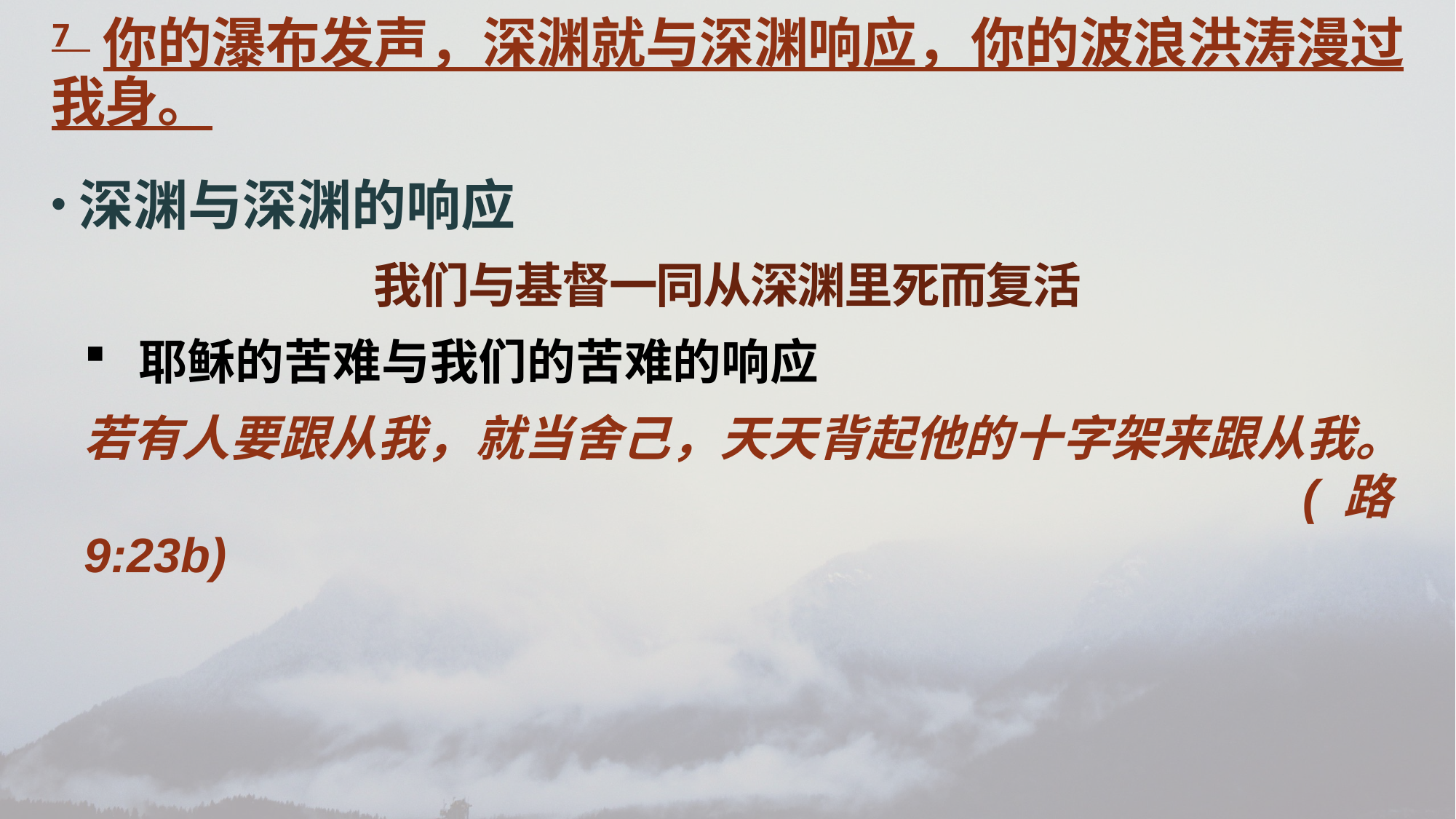

7 你的瀑布发声，深渊就与深渊响应，你的波浪洪涛漫过我身。
深渊与深渊的响应
我们与基督一同从深渊里死而复活
耶稣的苦难与我们的苦难的响应
若有人要跟从我，就当舍己，天天背起他的十字架来跟从我。										(路9:23b)